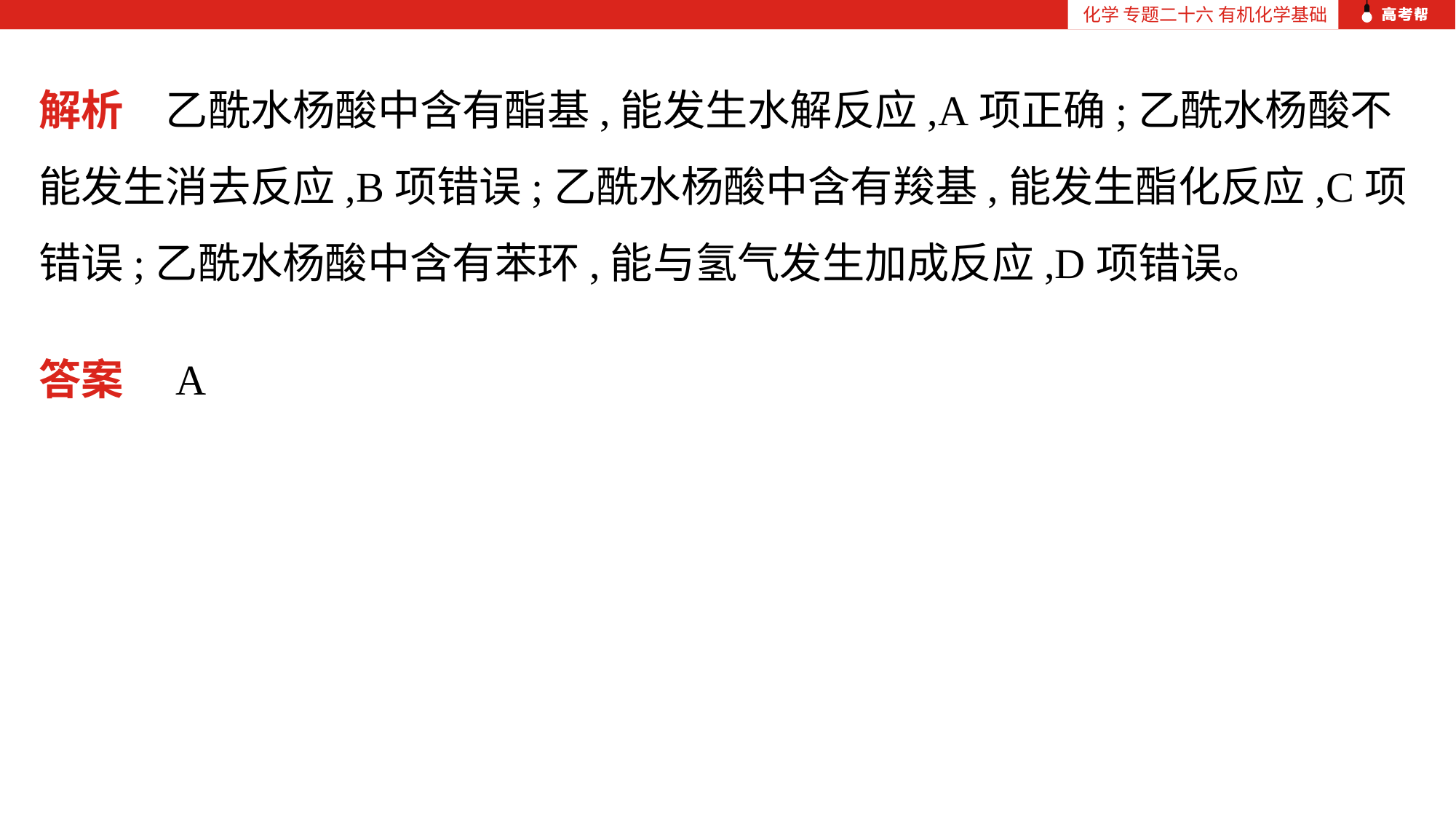

化学 专题二十六 有机化学基础

解析　乙酰水杨酸中含有酯基,能发生水解反应,A项正确;乙酰水杨酸不能发生消去反应,B项错误;乙酰水杨酸中含有羧基,能发生酯化反应,C项错误;乙酰水杨酸中含有苯环,能与氢气发生加成反应,D项错误。
答案　A